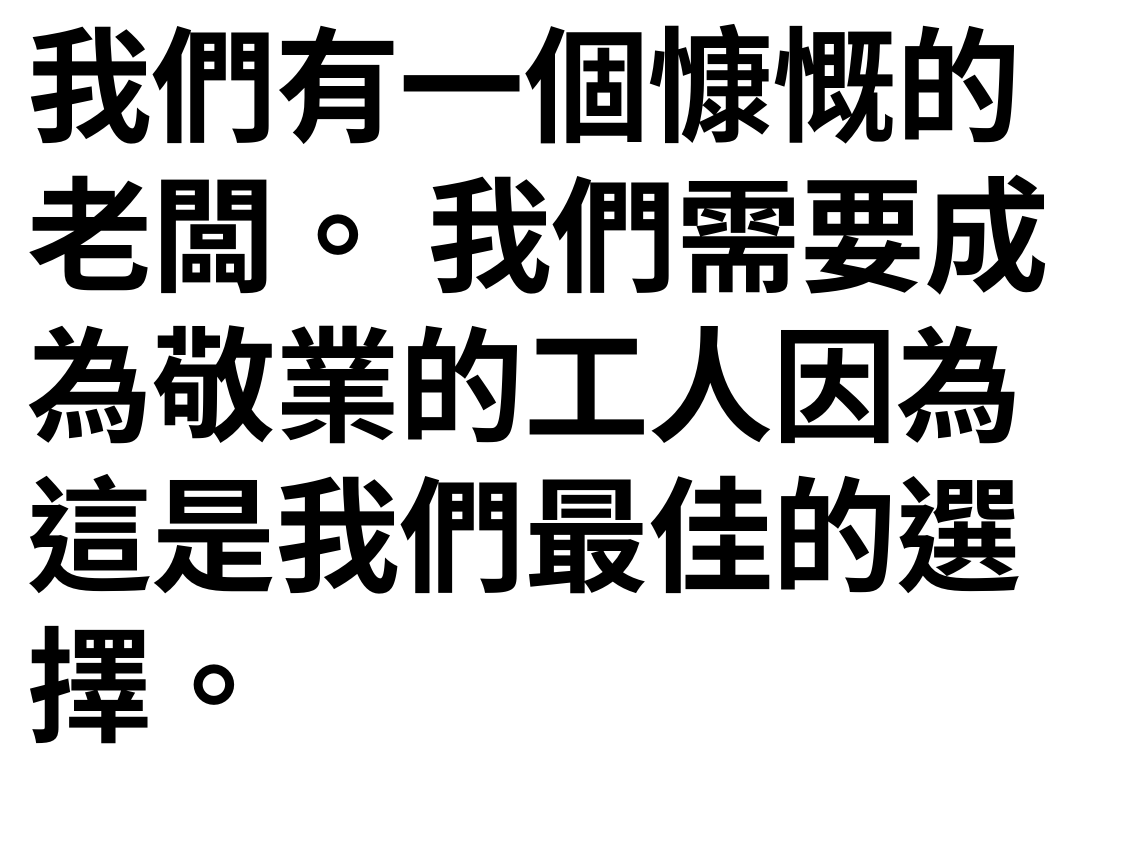

我們有一個慷慨的老闆。 我們需要成為敬業的工人因為這是我們最佳的選擇。